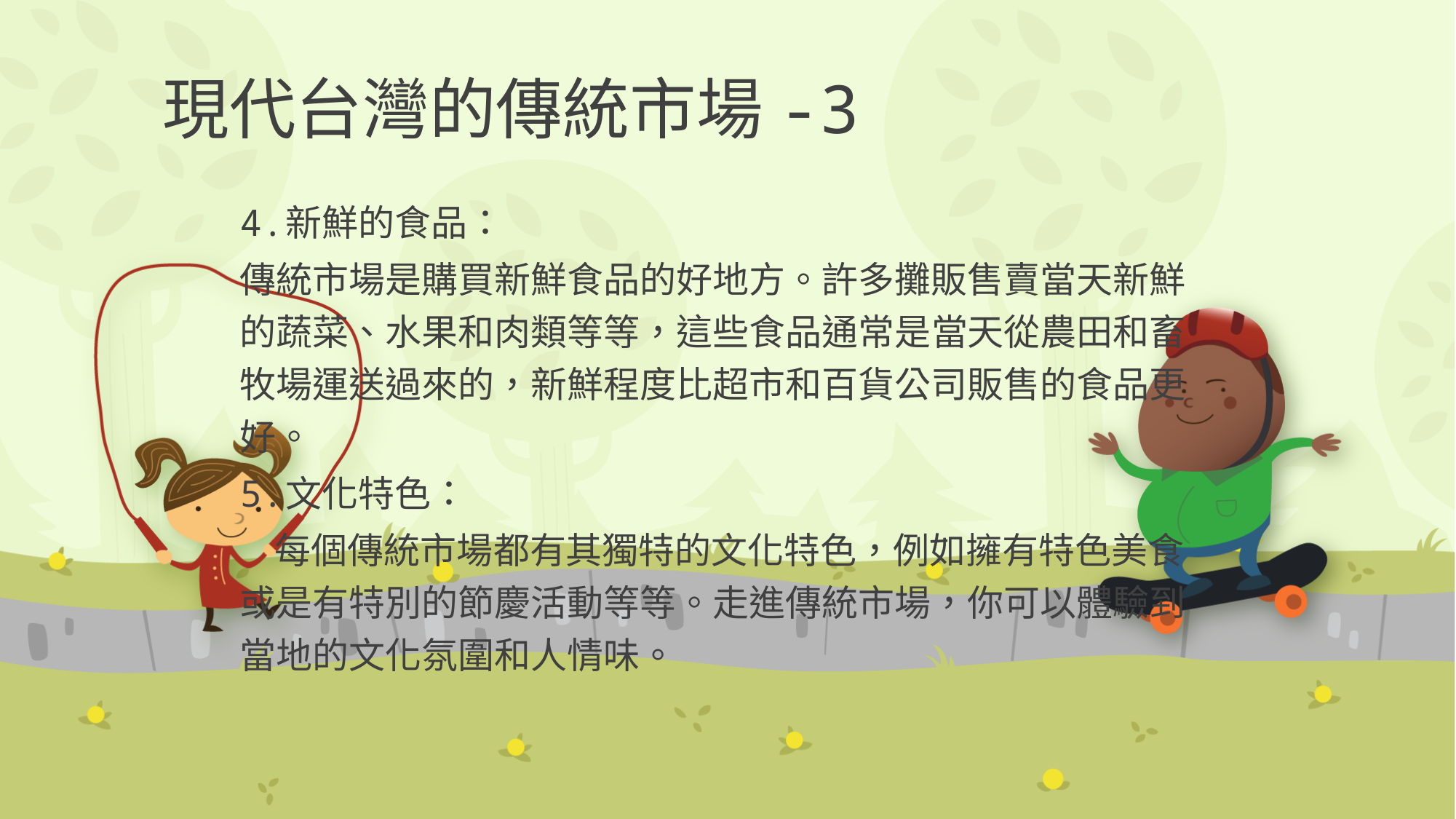

# 現代台灣的傳統市場-3
4.新鮮的食品：
傳統市場是購買新鮮食品的好地方。許多攤販售賣當天新鮮的蔬菜、水果和肉類等等，這些食品通常是當天從農田和畜牧場運送過來的，新鮮程度比超市和百貨公司販售的食品更好。
5.文化特色：
    每個傳統市場都有其獨特的文化特色，例如擁有特色美食或是有特別的節慶活動等等。走進傳統市場，你可以體驗到當地的文化氛圍和人情味。